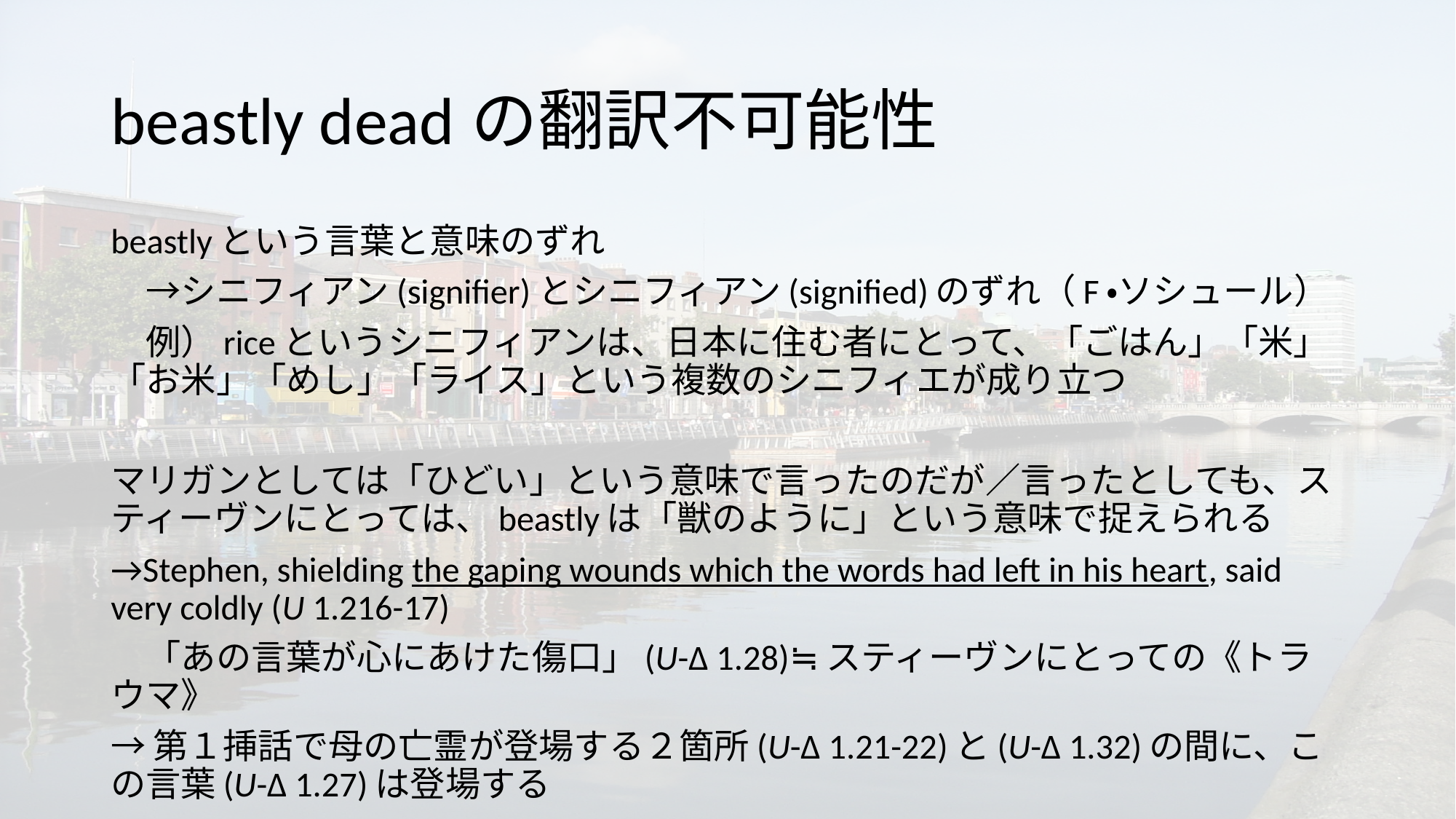

# beastly deadの翻訳不可能性
beastlyという言葉と意味のずれ
　→シニフィアン(signifier)とシニフィアン(signified)のずれ（F・ソシュール）
　例）riceというシニフィアンは、日本に住む者にとって、「ごはん」「米」「お米」「めし」「ライス」という複数のシニフィエが成り立つ

マリガンとしては「ひどい」という意味で言ったのだが／言ったとしても、スティーヴンにとっては、beastlyは「獣のように」という意味で捉えられる
→Stephen, shielding the gaping wounds which the words had left in his heart, said very coldly (U 1.216-17)
　「あの言葉が心にあけた傷口」(U-Δ 1.28)≒スティーヴンにとっての《トラウマ》
→第１挿話で母の亡霊が登場する２箇所(U-Δ 1.21-22)と(U-Δ 1.32)の間に、この言葉(U-Δ 1.27)は登場する